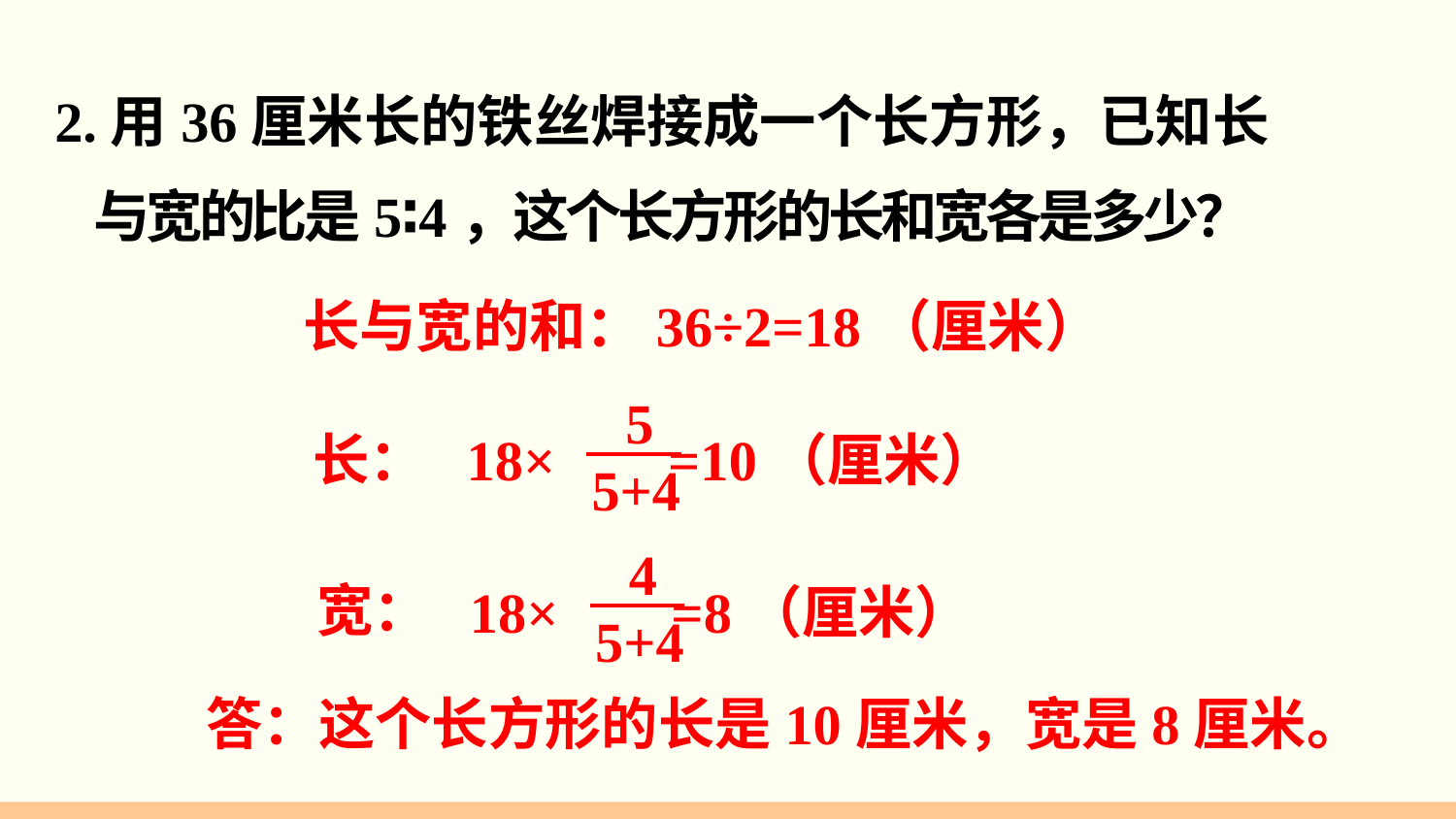

2.用36厘米长的铁丝焊接成一个长方形，已知长
  与宽的比是5∶4，这个长方形的长和宽各是多少？
长与宽的和：36÷2=18（厘米）
 5
5+4
18×        =10（厘米）
长：
 4
5+4
18×        =8（厘米）
宽：
答：这个长方形的长是10厘米，宽是8厘米。